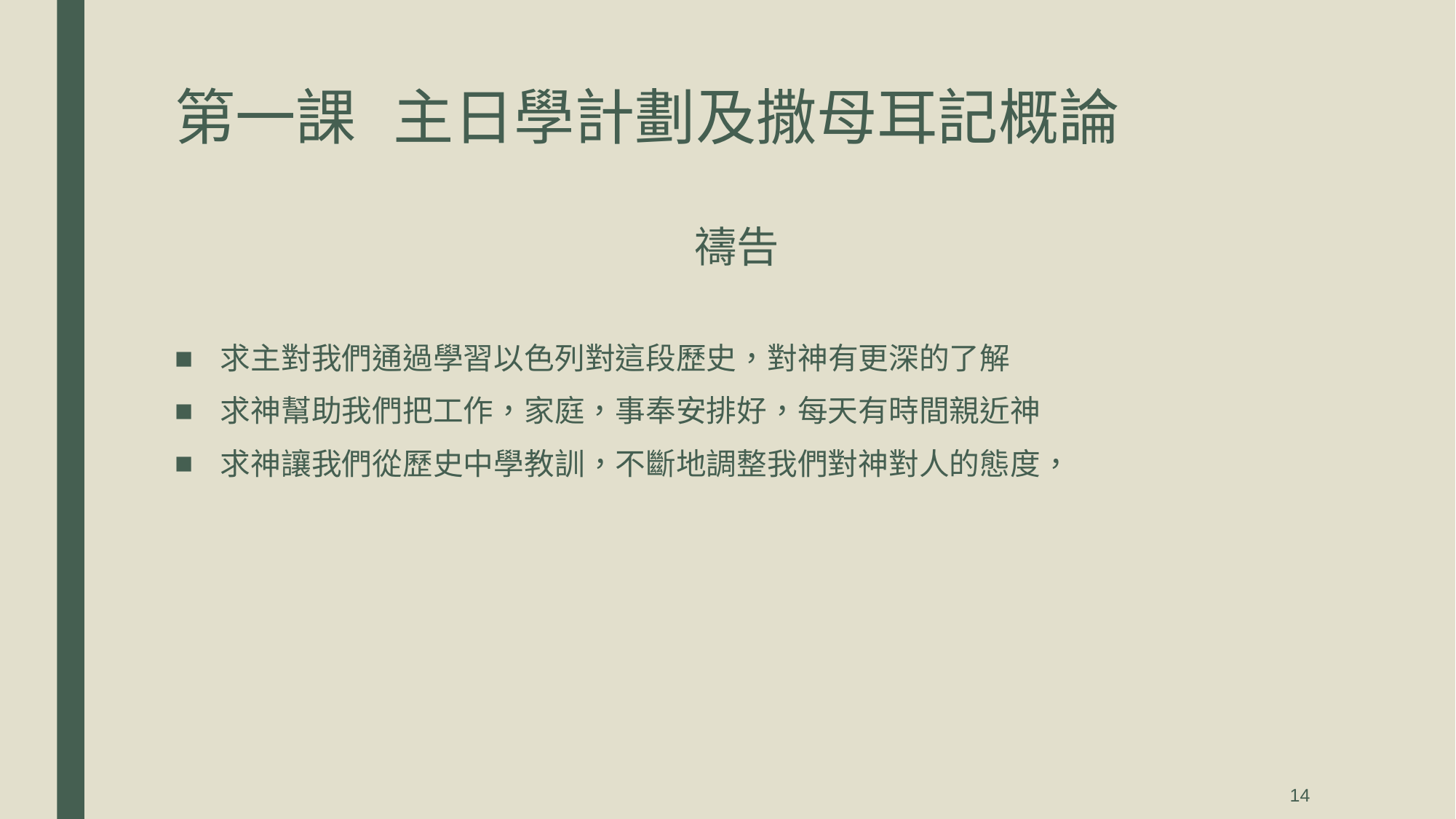

# 第一課	主日學計劃及撒母耳記概論
禱告

求主對我們通過學習以色列對這段歷史，對神有更深的了解
求神幫助我們把工作，家庭，事奉安排好，每天有時間親近神
求神讓我們從歷史中學教訓，不斷地調整我們對神對人的態度，
14